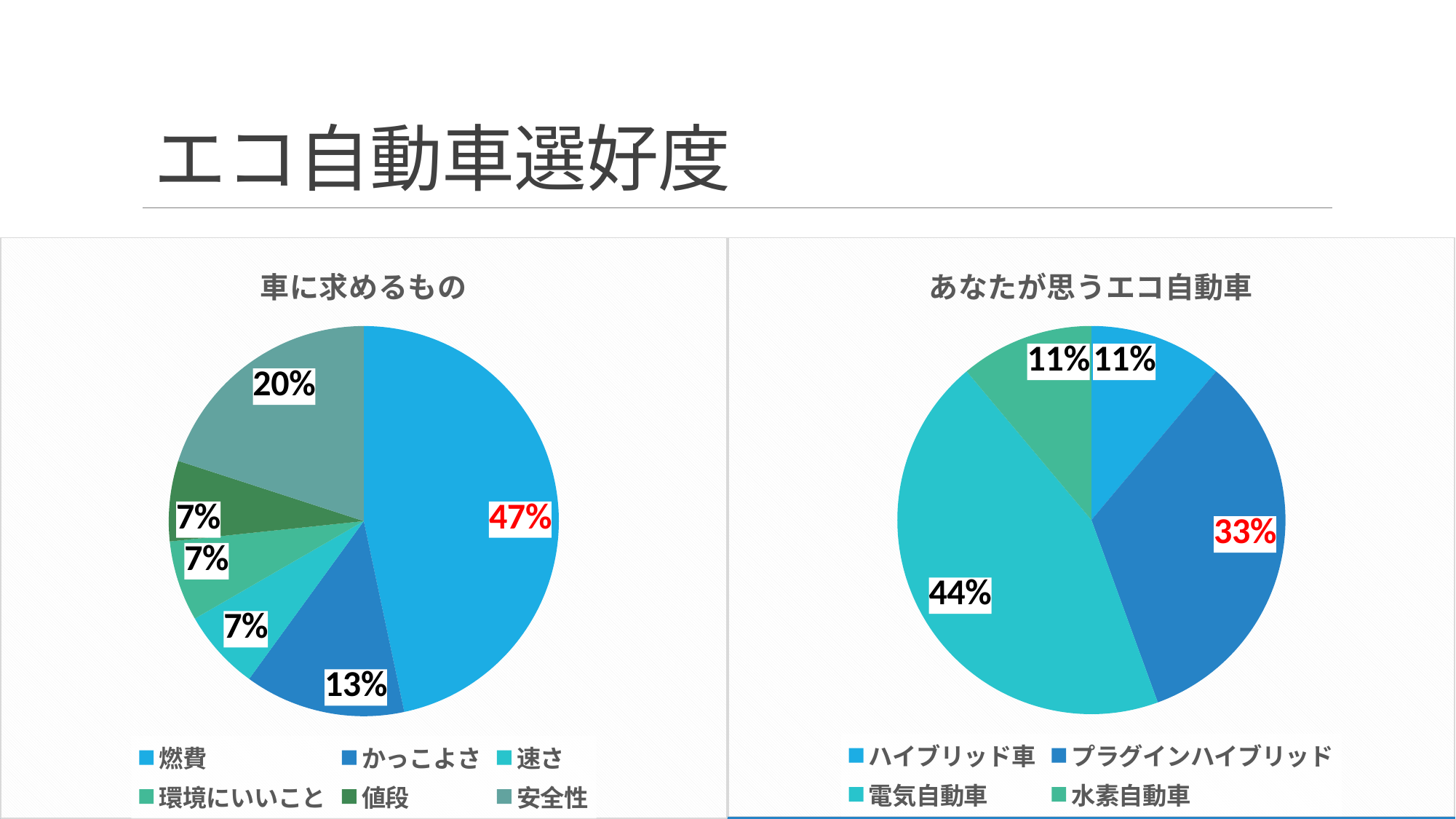

# エコ自動車選好度

### Chart: あなたが思うエコ自動車

| Category |  |  |  |  |  |
|---|---|---|---|---|---|
| ハイブリッド車 | 2.0 | 15.0 | None | 1.0 | None |
| プラグインハイブリッド | 6.0 | 3.0 | None | 1.0 | None |
| 電気自動車 | 8.0 | 6.0 | 4.0 | None | None |
| 水素自動車 | 2.0 | 1.0 | None | None | 1.0 |

### Chart: 車に求めるもの

| Category |  |  |  |  |  |
|---|---|---|---|---|---|
| 燃費 | 7.0 | 6.0 | 1.0 | 1.0 | 1.0 |
| かっこよさ | 2.0 | 3.0 | 1.0 | None | None |
| 速さ | 1.0 | 2.0 | None | None | None |
| 環境にいいこと | 1.0 | 2.0 | None | None | None |
| 値段 | 1.0 | 2.0 | 1.0 | None | None |
| 安全性 | 3.0 | 9.0 | 1.0 | 1.0 | None |